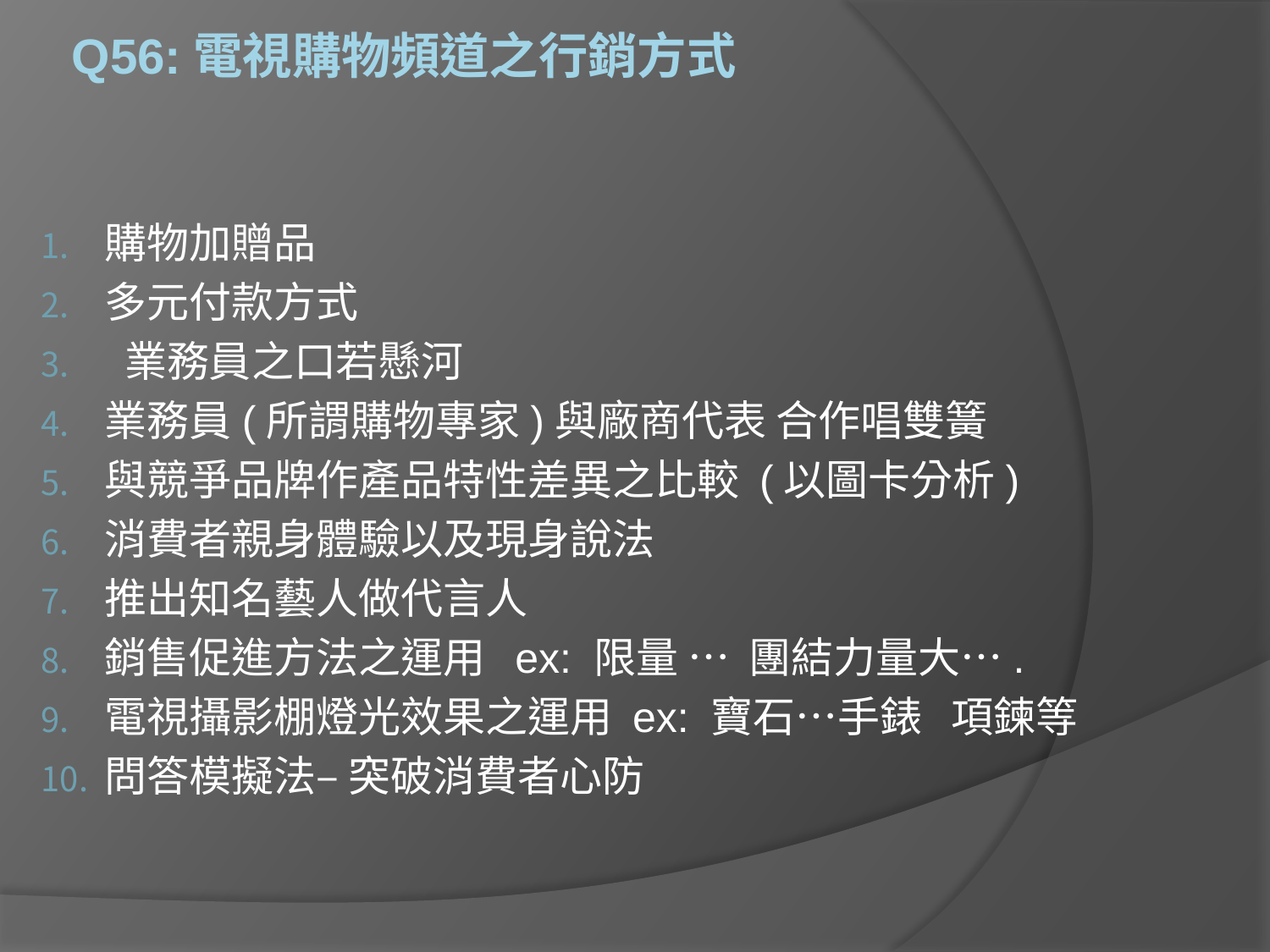

# Q56:電視購物頻道之行銷方式
購物加贈品
多元付款方式
 業務員之口若懸河
業務員(所謂購物專家)與廠商代表 合作唱雙簧
與競爭品牌作產品特性差異之比較 (以圖卡分析)
消費者親身體驗以及現身說法
推出知名藝人做代言人
銷售促進方法之運用  ex: 限量 …  團結力量大….
電視攝影棚燈光效果之運用 ex: 寶石…手錶   項鍊等
問答模擬法– 突破消費者心防